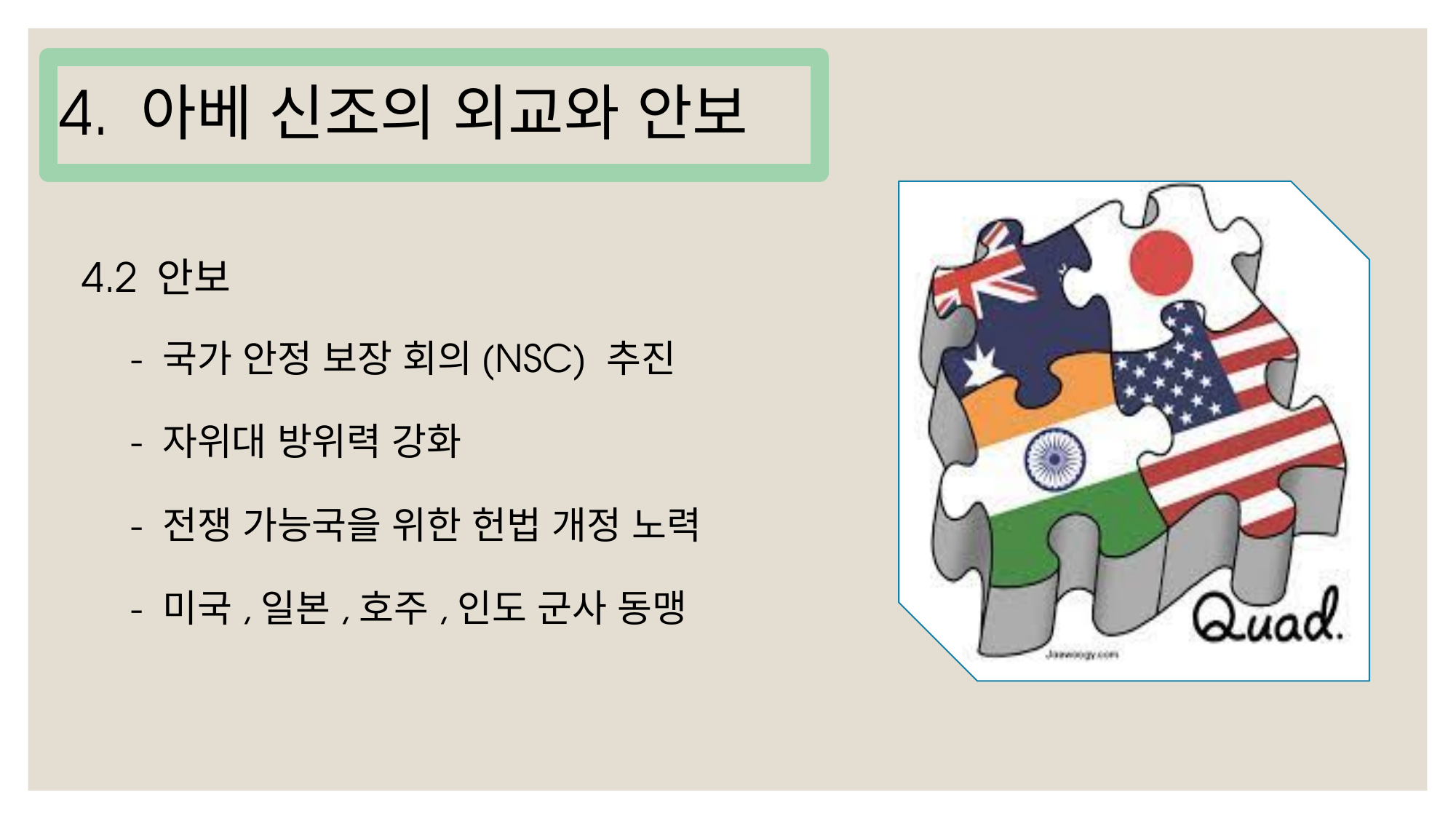

4. 아베 신조의 외교와 안보

4.2 안보
- 국가 안정 보장 회의(NSC) 추진
- 자위대 방위력 강화
- 전쟁 가능국을 위한 헌법 개정 노력
- 미국,일본,호주,인도 군사 동맹